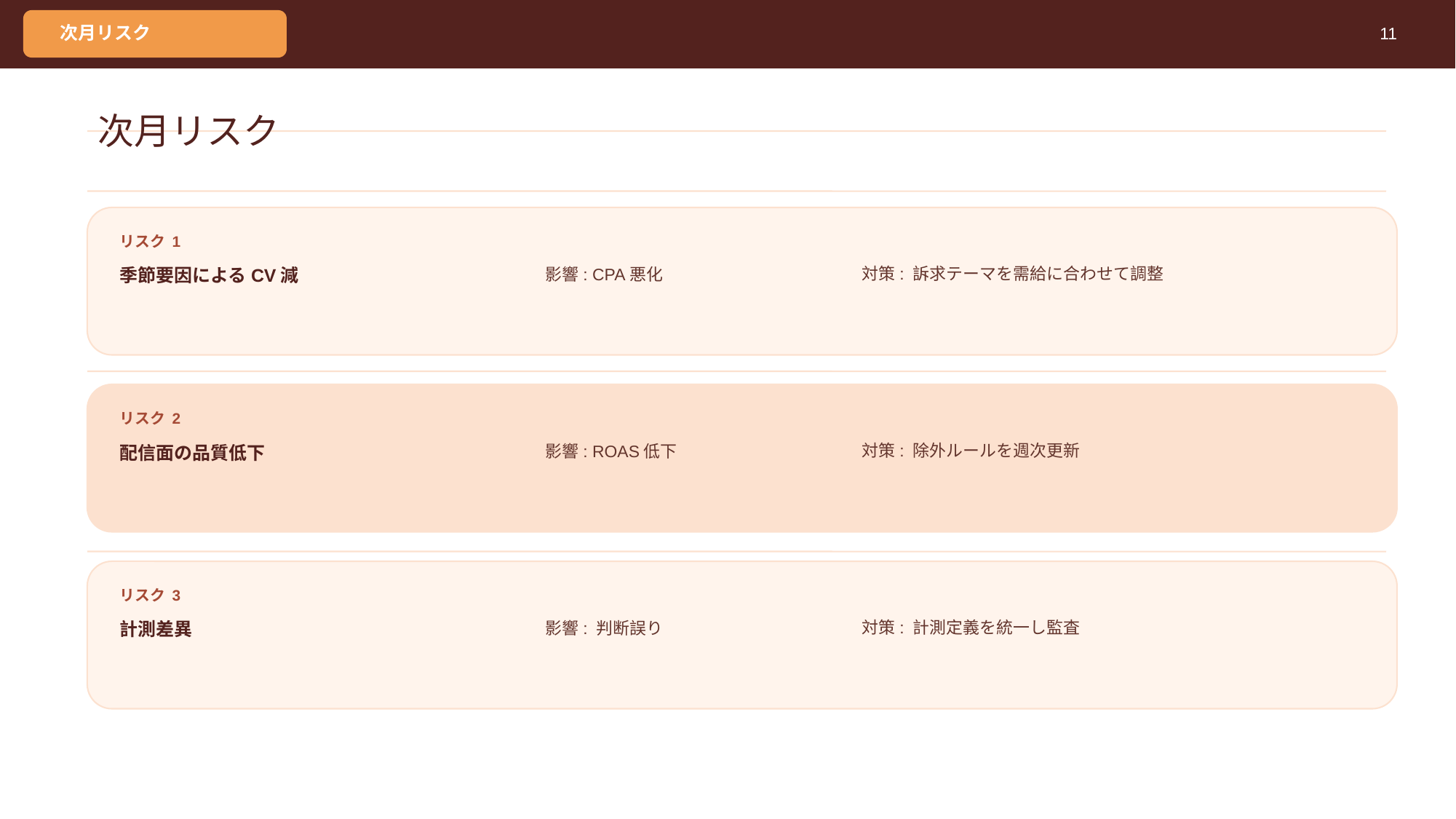

次月リスク
11
次月リスク

リスク 1

季節要因によるCV減
影響: CPA悪化
対策: 訴求テーマを需給に合わせて調整

リスク 2

配信面の品質低下
影響: ROAS低下
対策: 除外ルールを週次更新

リスク 3

計測差異
影響: 判断誤り
対策: 計測定義を統一し監査